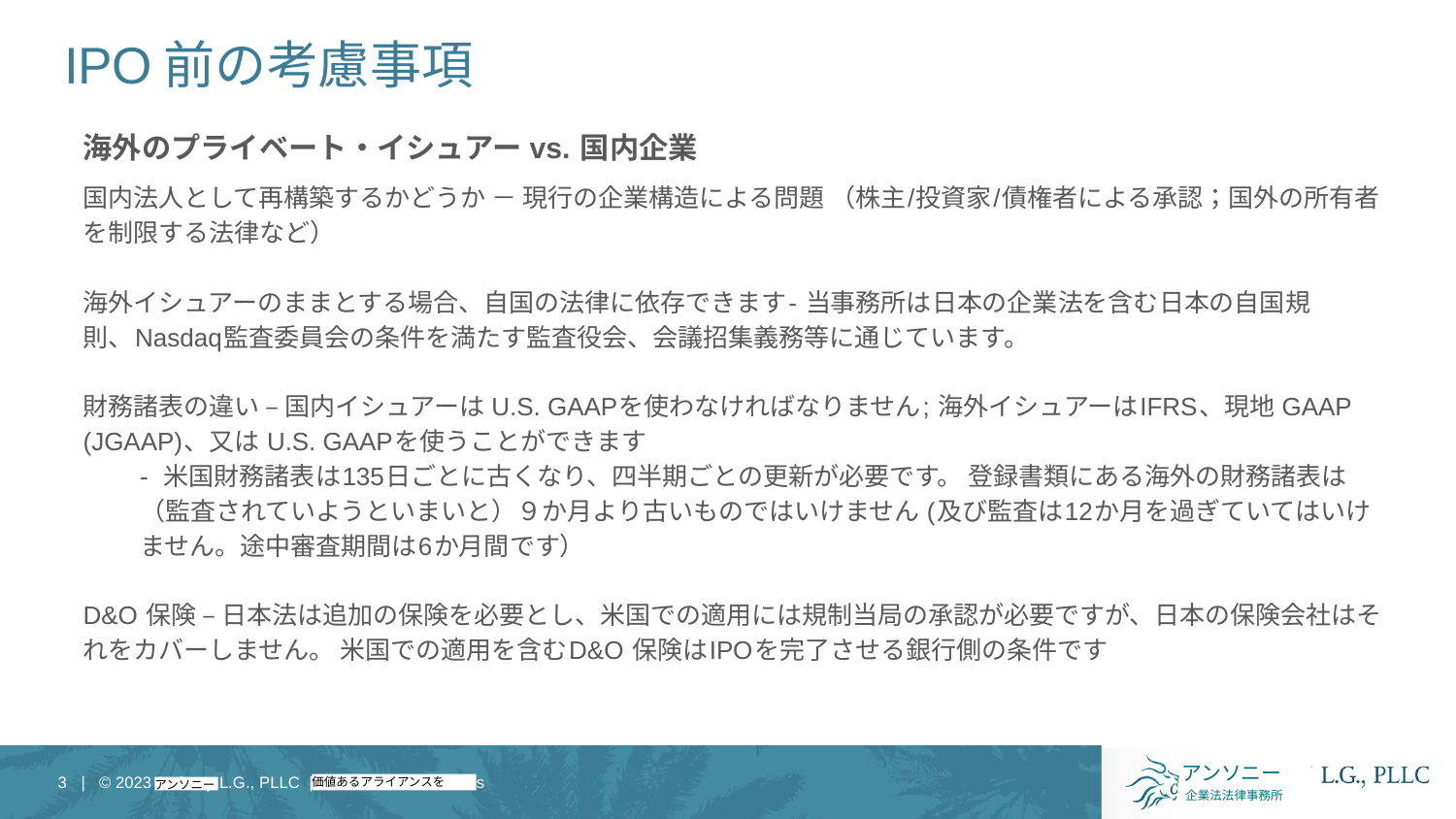

# IPO前の考慮事項
海外のプライベート・イシュアー vs. 国内企業

国内法人として再構築するかどうか － 現行の企業構造による問題 （株主/投資家/債権者による承認；国外の所有者を制限する法律など）
海外イシュアーのままとする場合、自国の法律に依存できます- 当事務所は日本の企業法を含む日本の自国規則、Nasdaq監査委員会の条件を満たす監査役会、会議招集義務等に通じています。

財務諸表の違い – 国内イシュアーは U.S. GAAPを使わなければなりません; 海外イシュアーはIFRS、現地 GAAP (JGAAP)、又は U.S. GAAPを使うことができます
-  米国財務諸表は135日ごとに古くなり、四半期ごとの更新が必要です。 登録書類にある海外の財務諸表は（監査されていようといまいと）９か月より古いものではいけません (及び監査は12か月を過ぎていてはいけません。途中審査期間は6か月間です）

D&O 保険 – 日本法は追加の保険を必要とし、米国での適用には規制当局の承認が必要ですが、日本の保険会社はそれをカバーしません。 米国での適用を含むD&O 保険はIPOを完了させる銀行側の条件です

アンソニー
価値あるアライアンスを
アンソニー
企業法法律事務所